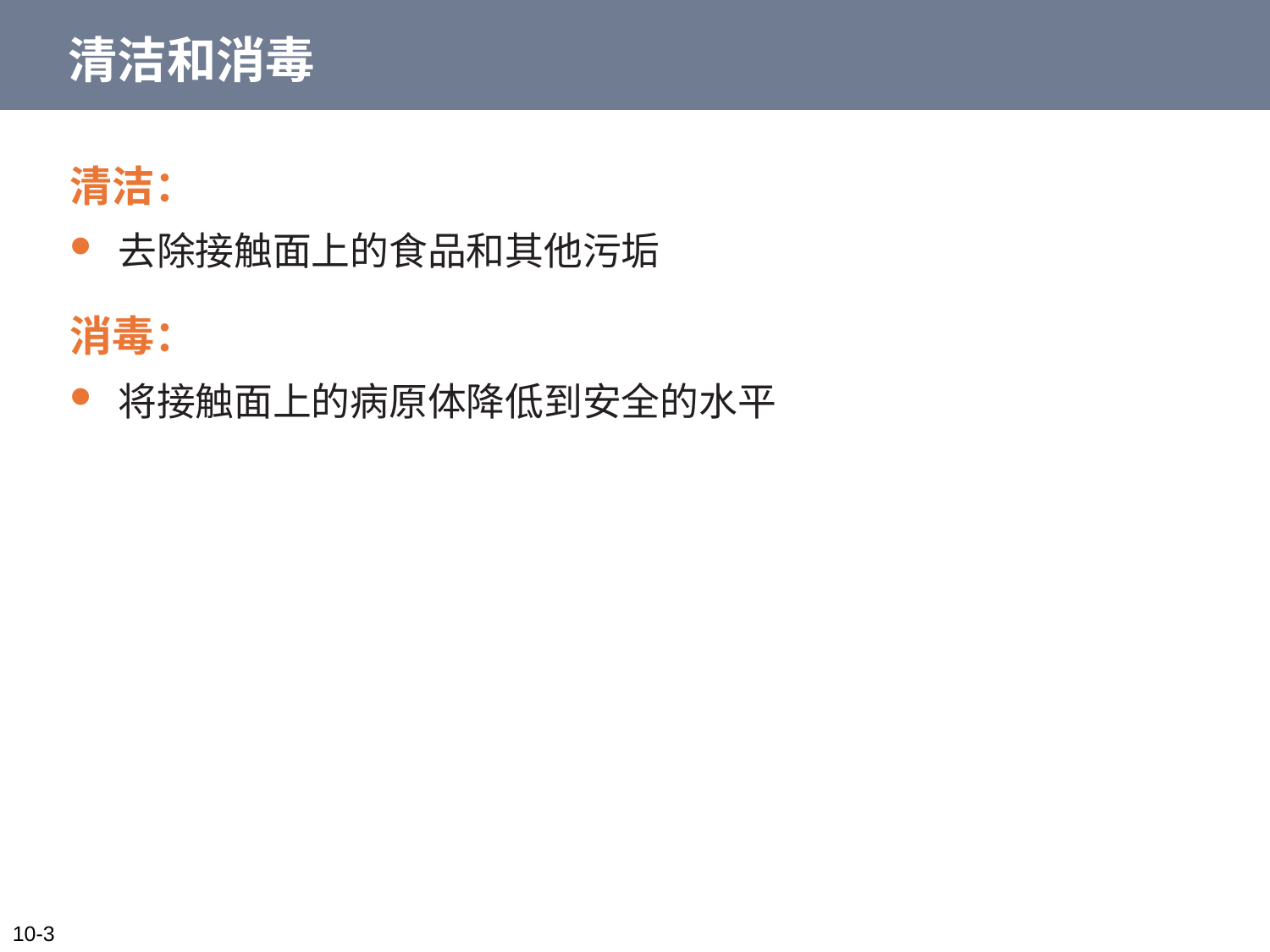

# 清洁和消毒
清洁：
去除接触面上的食品和其他污垢
消毒：
将接触面上的病原体降低到安全的水平
10-3